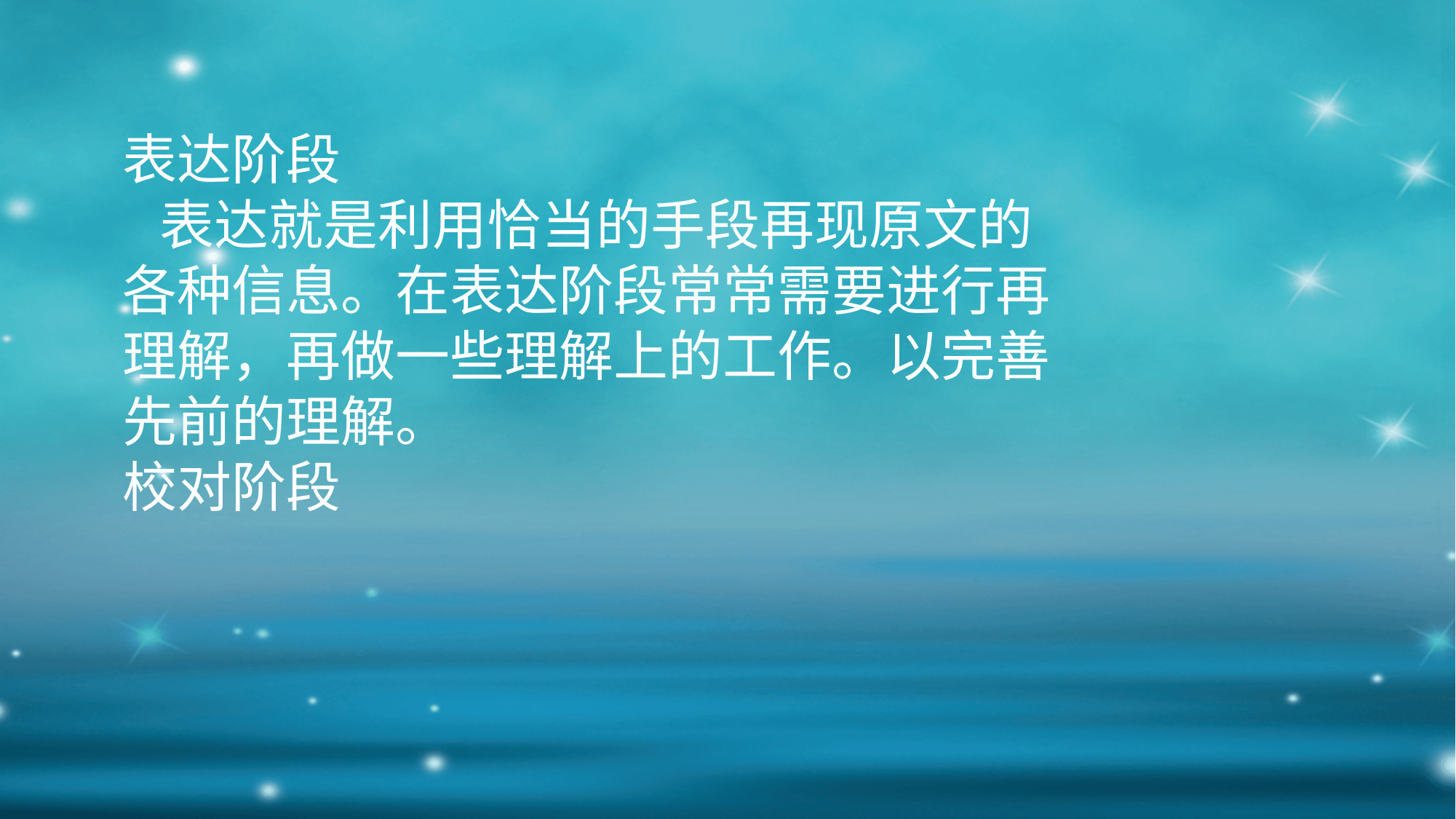

表达阶段
  表达就是利用恰当的手段再现原文的各种信息。在表达阶段常常需要进行再理解，再做一些理解上的工作。以完善先前的理解。
校对阶段